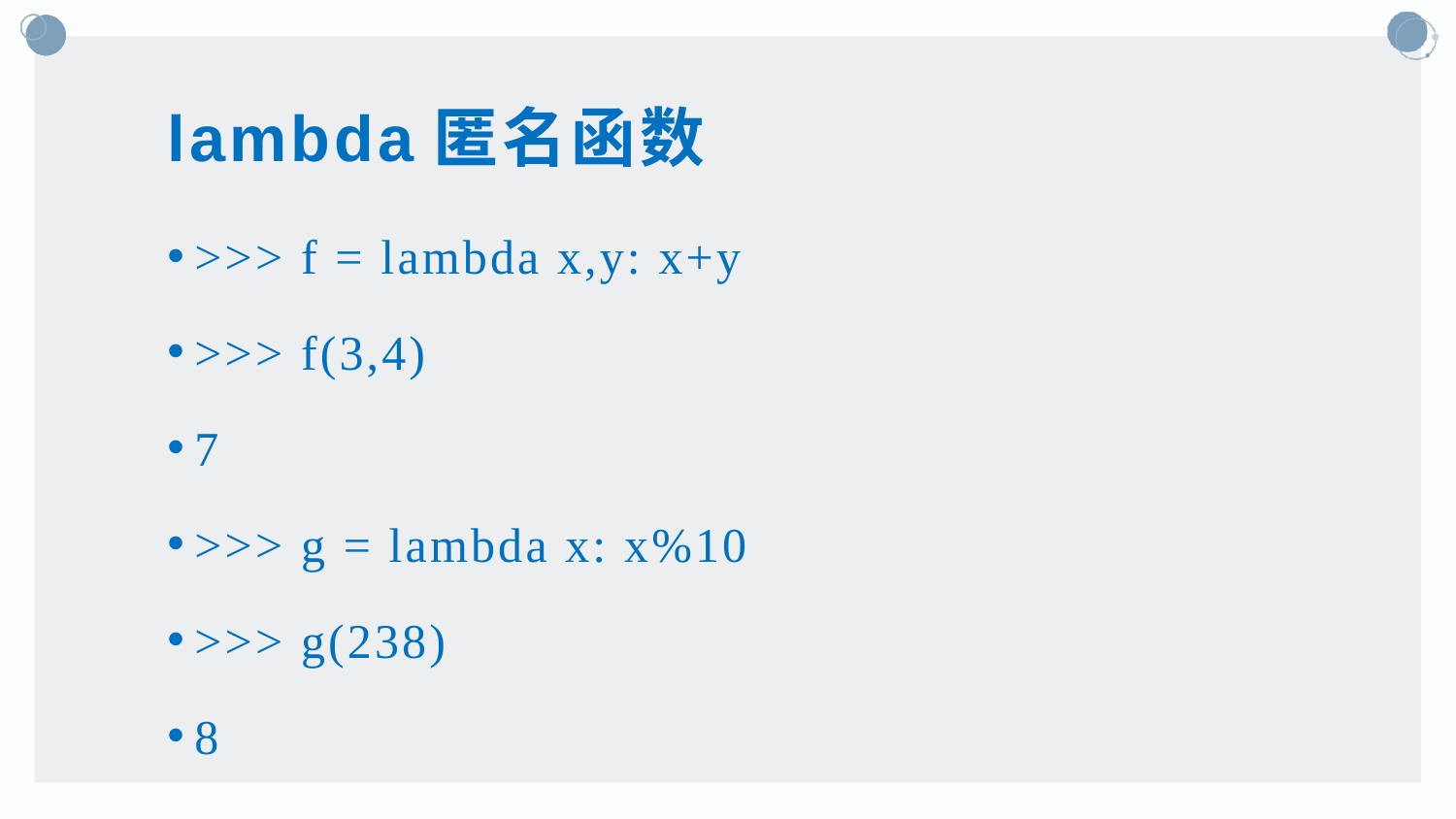

# lambda匿名函数
>>> f = lambda x,y: x+y
>>> f(3,4)
7
>>> g = lambda x: x%10
>>> g(238)
8